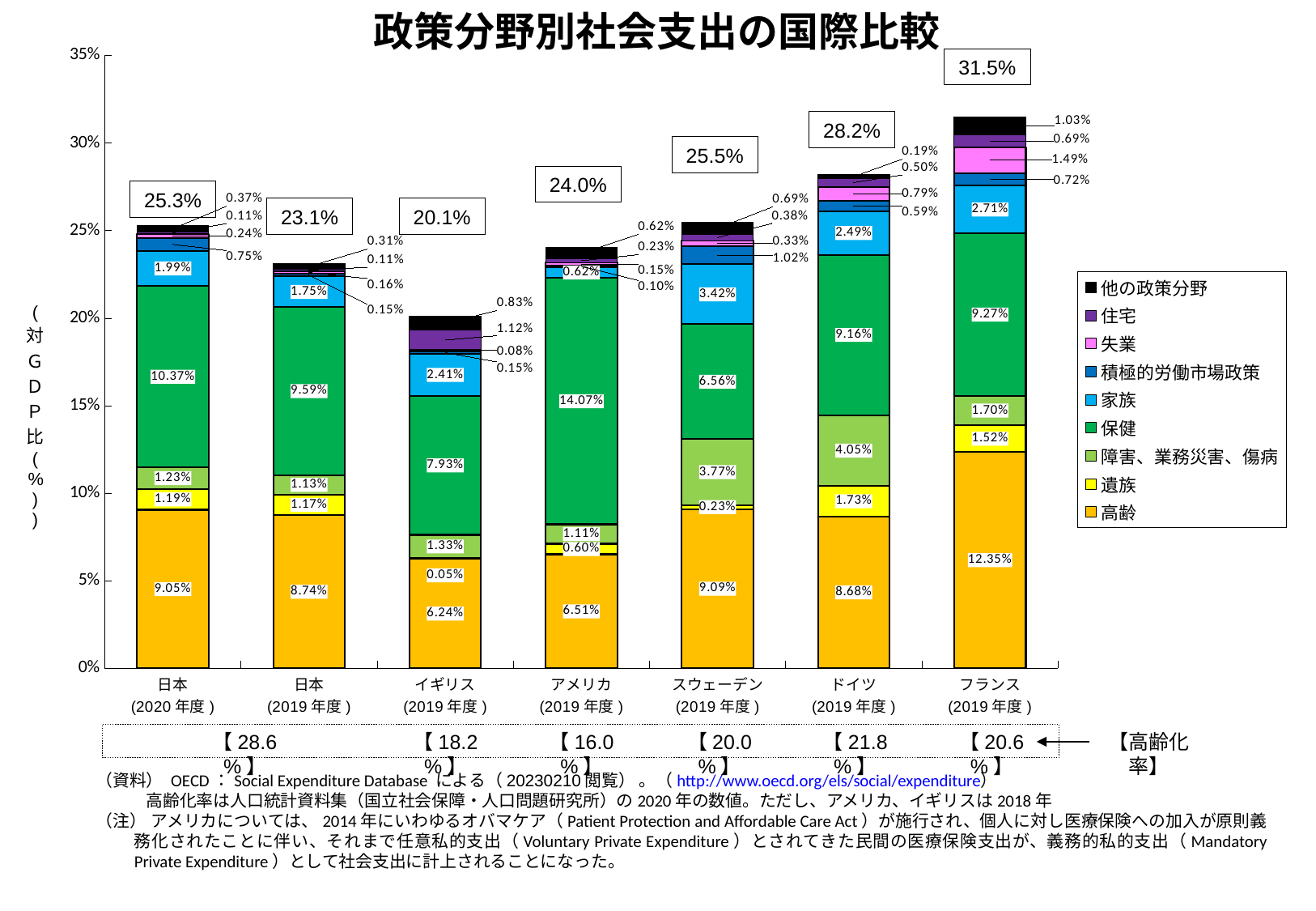

政策分野別社会支出の国際比較

### Chart

| Category | 高齢 | 遺族 | 障害、業務災害、傷病 | 保健 | 家族 | 積極的労働市場政策 | 失業 | 住宅 | 他の政策分野 |
|---|---|---|---|---|---|---|---|---|---|
| 日本
(2020年度) | 0.09051999999999999 | 0.01191 | 0.01225 | 0.10369999999999999 | 0.019950000000000002 | 0.00746 | 0.0023599999999999997 | 0.0011200000000000001 | 0.00369 |
| 日本
(2019年度) | 0.08744 | 0.01167 | 0.01127 | 0.09587 | 0.01748 | 0.0015 | 0.0016200000000000001 | 0.00109 | 0.00313 |
| イギリス
(2019年度) | 0.062400000000000004 | 0.0005099999999999999 | 0.01328 | 0.07929 | 0.02408 | 0.00151 | 0.00079 | 0.01115 | 0.00825 |
| アメリカ
(2019年度) | 0.06507 | 0.00603 | 0.01109 | 0.14071 | 0.00619 | 0.0010299999999999999 | 0.00148 | 0.00233 | 0.00623 |
| スウェーデン
(2019年度) | 0.09086999999999999 | 0.00229 | 0.03769 | 0.06564 | 0.03421 | 0.01016 | 0.0032500000000000003 | 0.00377 | 0.00685 |
| ドイツ
(2019年度) | 0.08677 | 0.01728 | 0.04054 | 0.09154999999999999 | 0.024929999999999997 | 0.0059299999999999995 | 0.00792 | 0.00497 | 0.0019 |
| フランス
(2019年度) | 0.12352 | 0.01516 | 0.01702 | 0.09272999999999999 | 0.027120000000000002 | 0.007169999999999999 | 0.01494 | 0.006919999999999999 | 0.01031 |
31.5%
28.2%
25.5%
24.0%
25.3%
23.1%
20.1%
【28.6%】
【18.2%】
【16.0%】
【20.0%】
【21.8%】
【20.6%】
【高齢化率】

（資料） OECD：Social Expenditure Database による（20230210閲覧） 。（http://www.oecd.org/els/social/expenditure）
　　　高齢化率は人口統計資料集（国立社会保障・人口問題研究所）の2020年の数値。ただし、アメリカ、イギリスは2018年
（注） アメリカについては、2014年にいわゆるオバマケア（Patient Protection and Affordable Care Act）が施行され、個人に対し医療保険への加入が原則義務化されたことに伴い、それまで任意私的支出（Voluntary Private Expenditure）とされてきた民間の医療保険支出が、義務的私的支出（Mandatory Private Expenditure）として社会支出に計上されることになった。